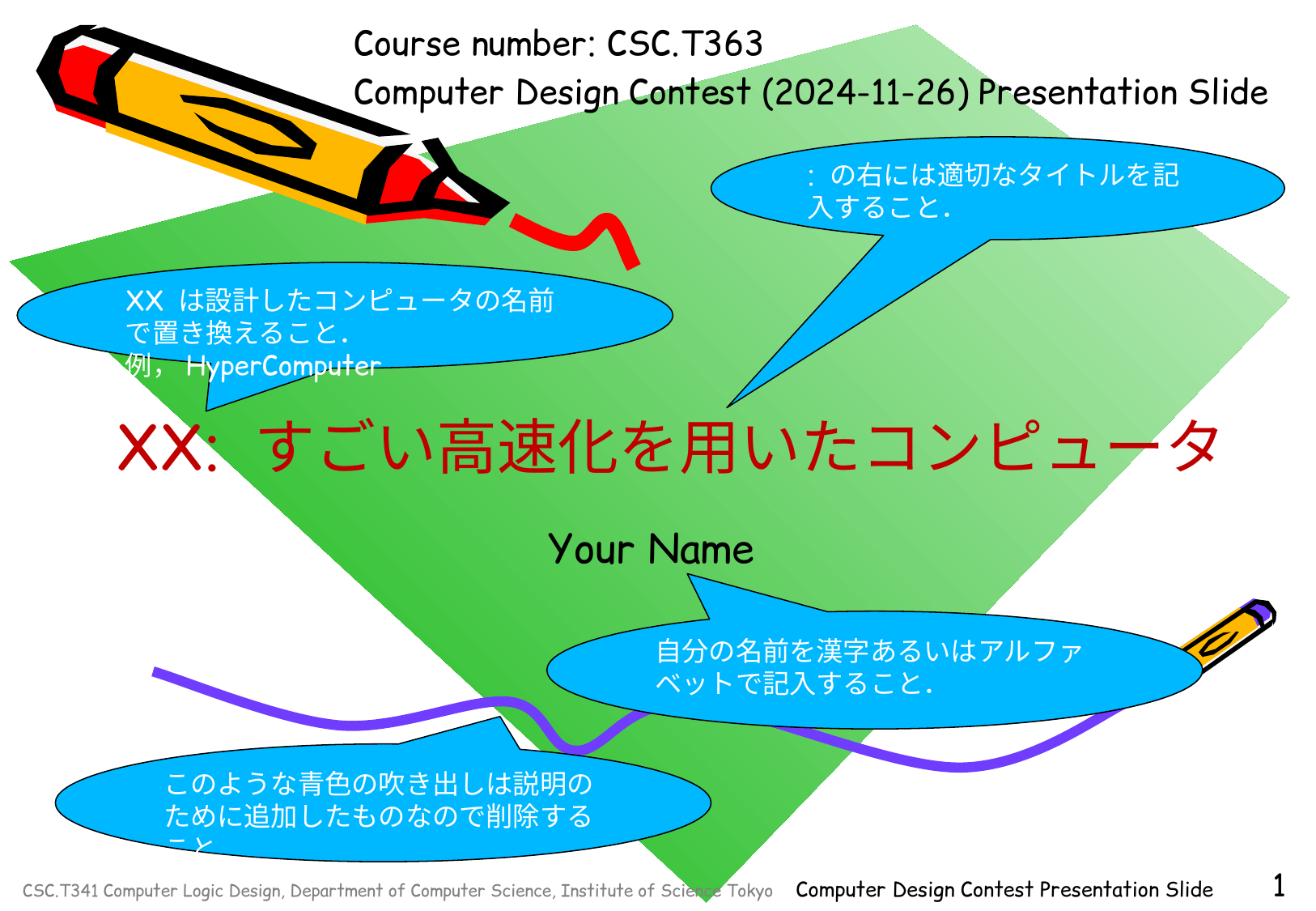

Course number: CSC.T363
Computer Design Contest (2024-11-26) Presentation Slide
: の右には適切なタイトルを記入すること．
# XX: すごい高速化を用いたコンピュータ
XX は設計したコンピュータの名前で置き換えること．例，HyperComputer
Your Name
自分の名前を漢字あるいはアルファベットで記入すること．
このような青色の吹き出しは説明のために追加したものなので削除すること
1
Computer Design Contest Presentation Slide